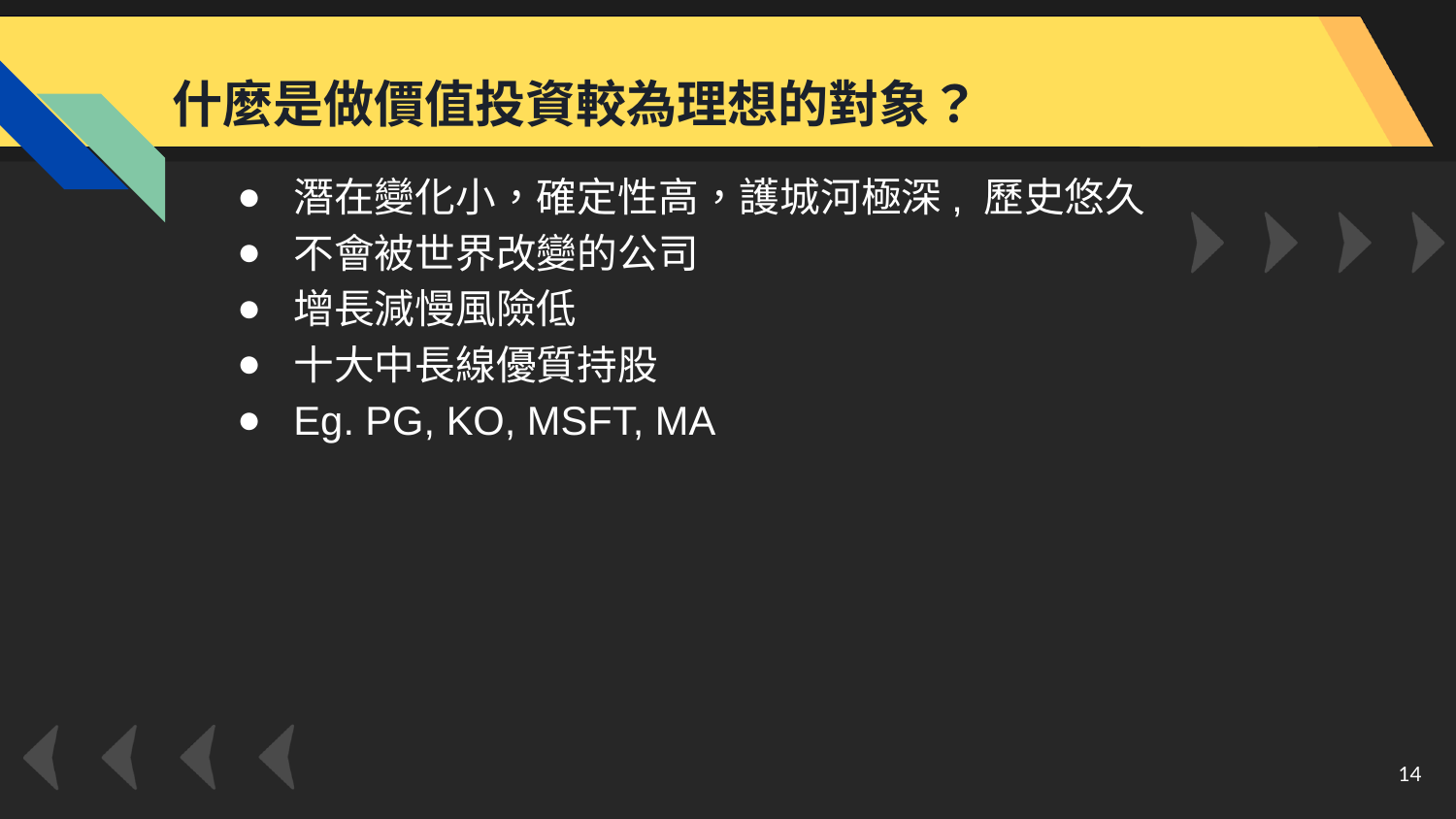

什麼是做價值投資較為理想的對象？

潛在變化小，確定性高，護城河極深, 歷史悠久
不會被世界改變的公司
增長減慢風險低
十大中長線優質持股
Eg. PG, KO, MSFT, MA

14